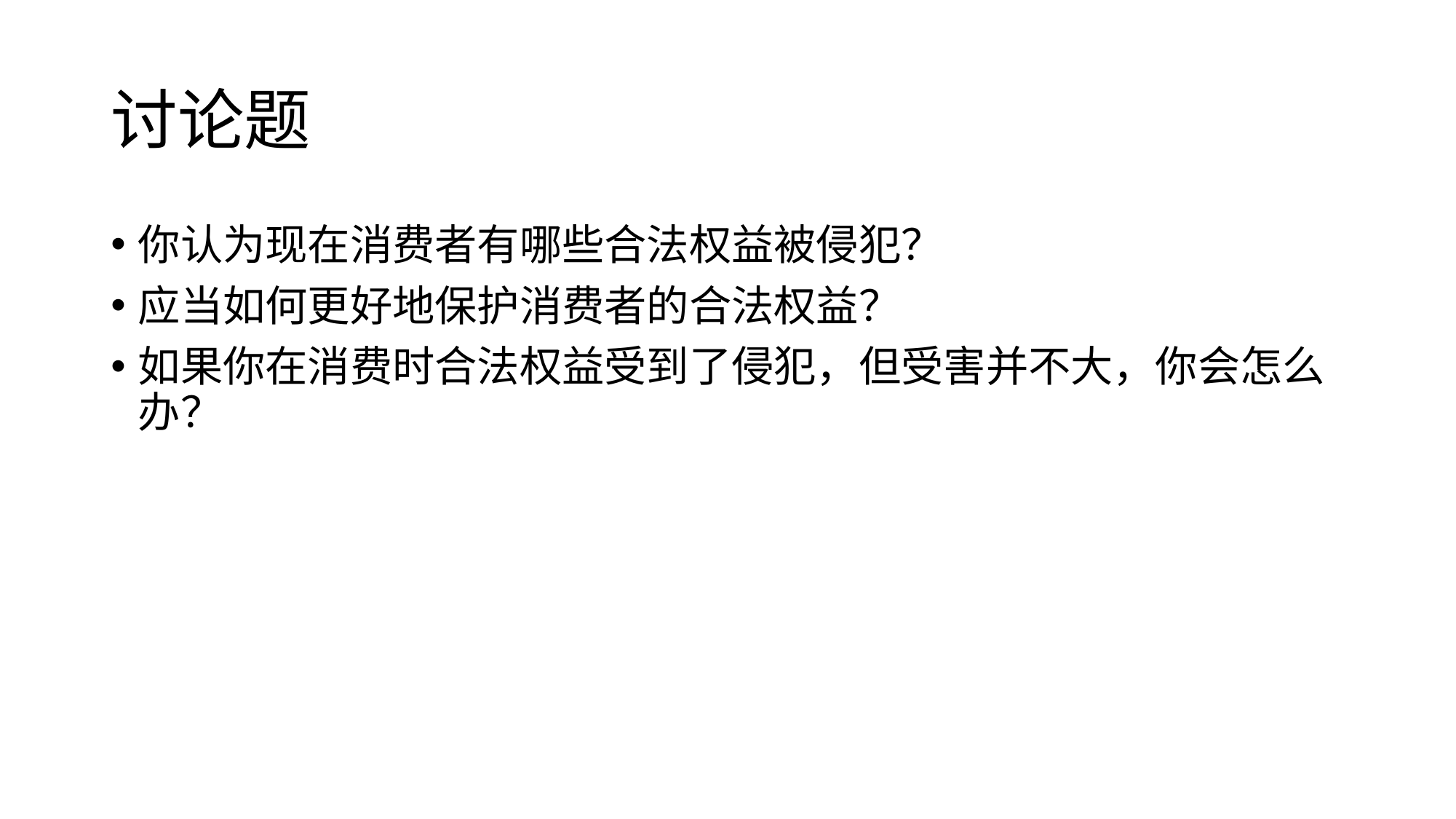

# 讨论题
你认为现在消费者有哪些合法权益被侵犯？
应当如何更好地保护消费者的合法权益？
如果你在消费时合法权益受到了侵犯，但受害并不大，你会怎么办？

41